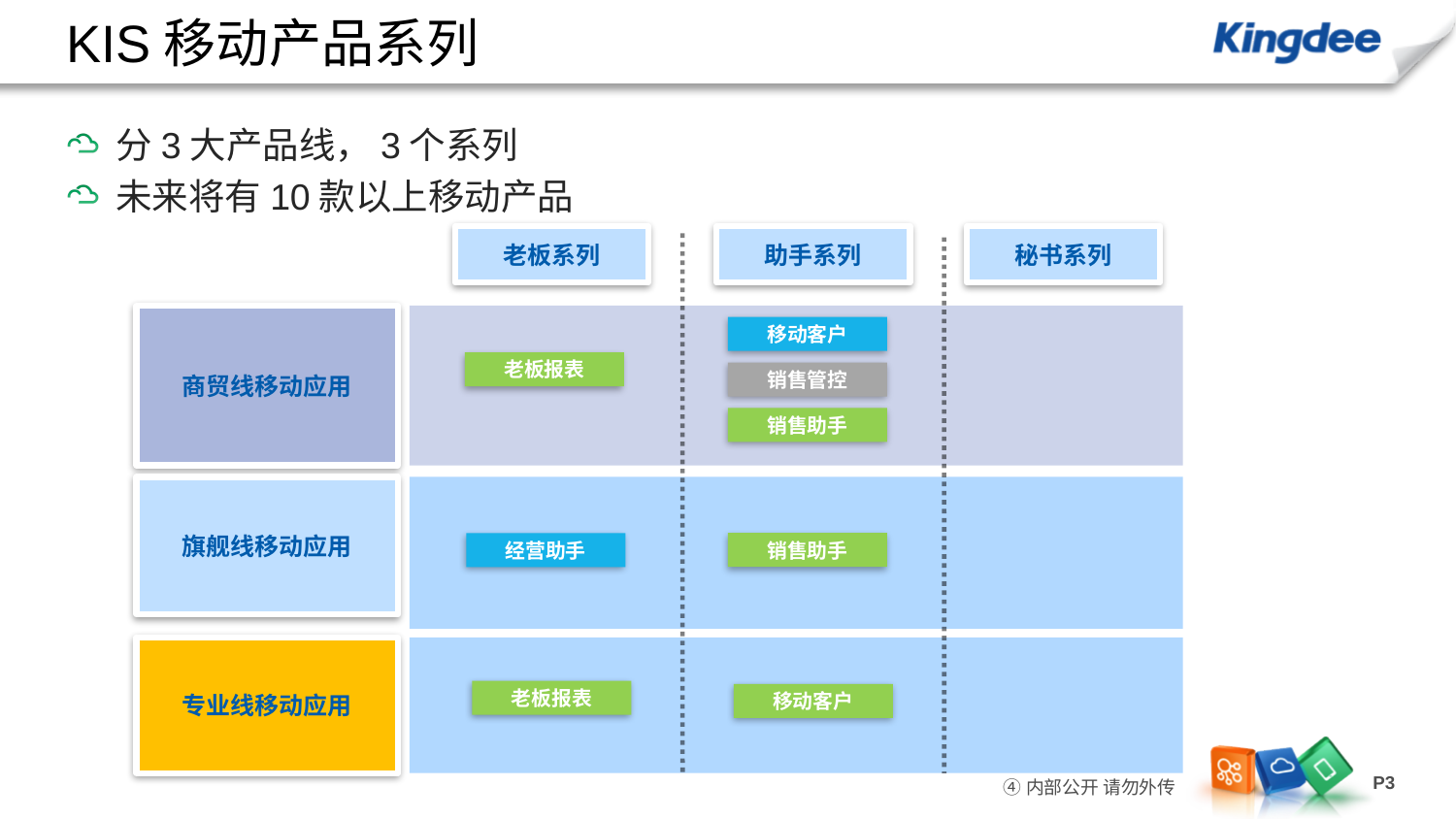

# KIS移动产品系列

分3大产品线，3个系列
未来将有10款以上移动产品
老板系列
助手系列
秘书系列

商贸线移动应用

移动客户
老板报表
销售管控
销售助手
旗舰线移动应用

销售助手
经营助手
专业线移动应用

老板报表
移动客户